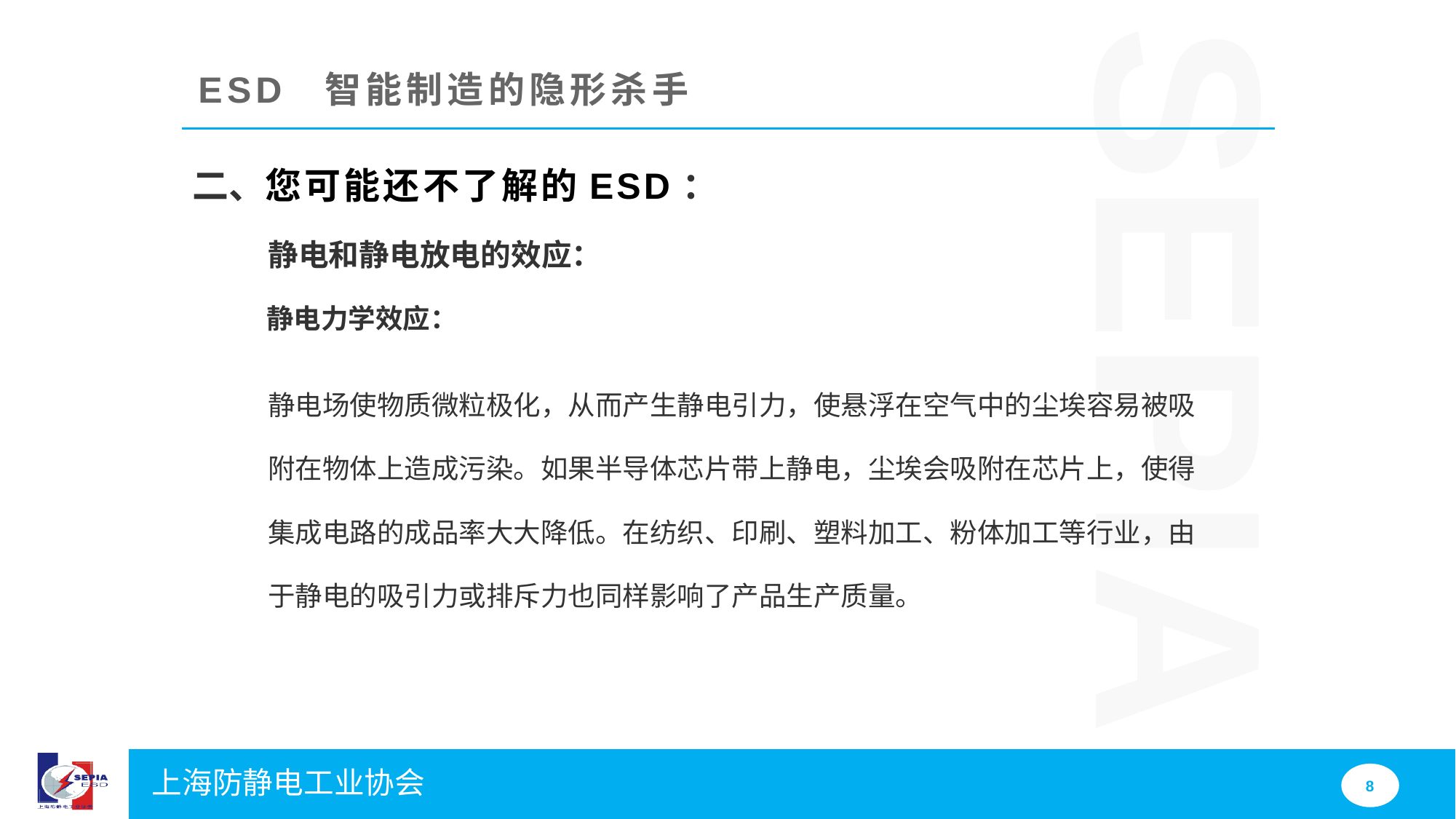

ESD  智能制造的隐形杀手
二、您可能还不了解的ESD：
静电和静电放电的效应：
静电力学效应：
静电场使物质微粒极化，从而产生静电引力，使悬浮在空气中的尘埃容易被吸附在物体上造成污染。如果半导体芯片带上静电，尘埃会吸附在芯片上，使得集成电路的成品率大大降低。在纺织、印刷、塑料加工、粉体加工等行业，由于静电的吸引力或排斥力也同样影响了产品生产质量。